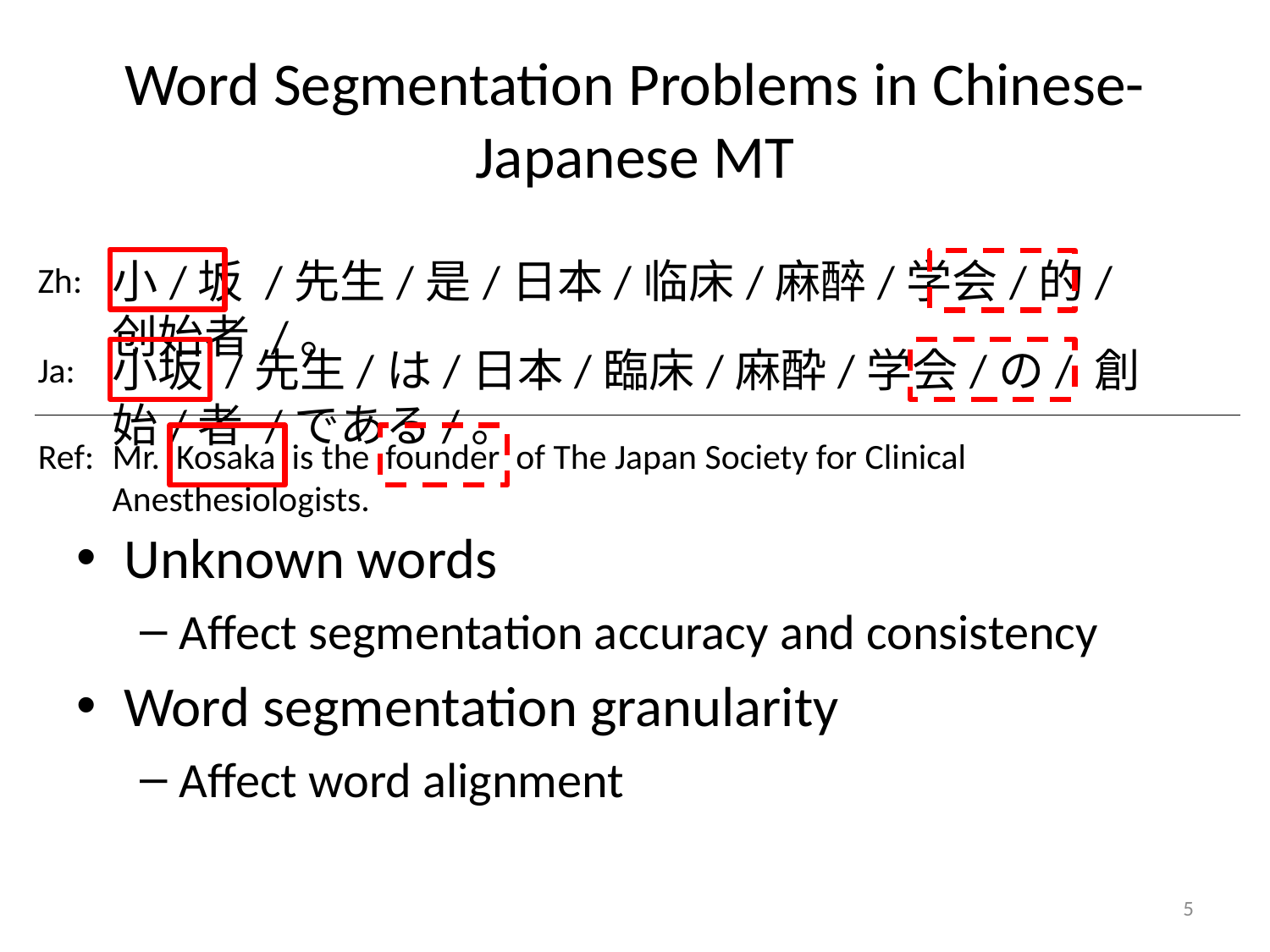

# Word Segmentation Problems in Chinese-Japanese MT
小/坂 /先生/是/日本/临床/麻醉/学会/的/ 创始者 /。

Zh:
小坂 /先生/は/日本/臨床/麻酔/学会/の/ 創始/者 /である/。

Ja:

Ref:
Mr.  Kosaka  is the  founder  of The Japan Society for Clinical Anesthesiologists.
Unknown words
Affect segmentation accuracy and consistency
Word segmentation granularity
Affect word alignment
5